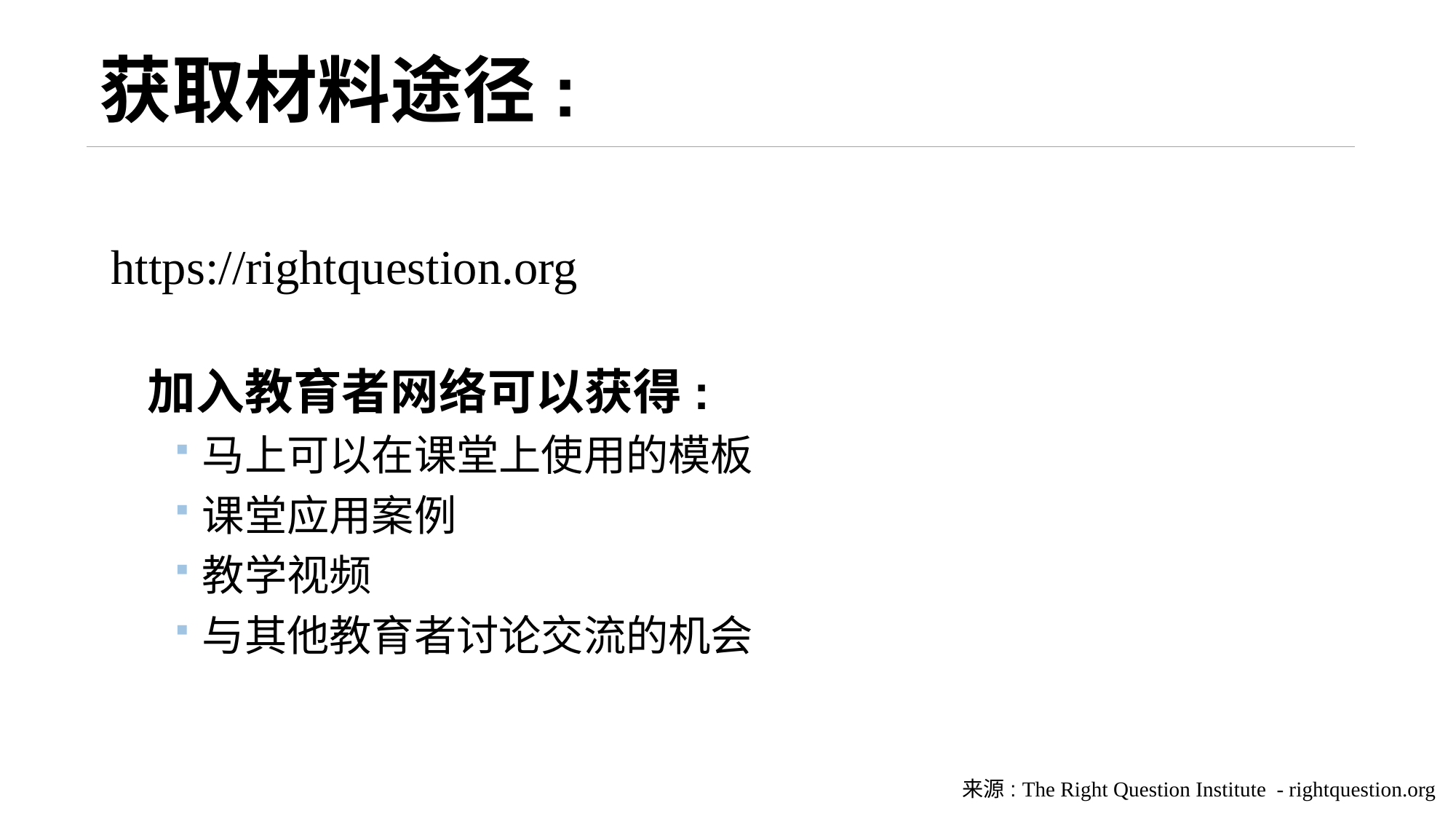

获取材料途径:

https://rightquestion.org
加入教育者网络可以获得:
马上可以在课堂上使用的模板
课堂应用案例
教学视频
与其他教育者讨论交流的机会